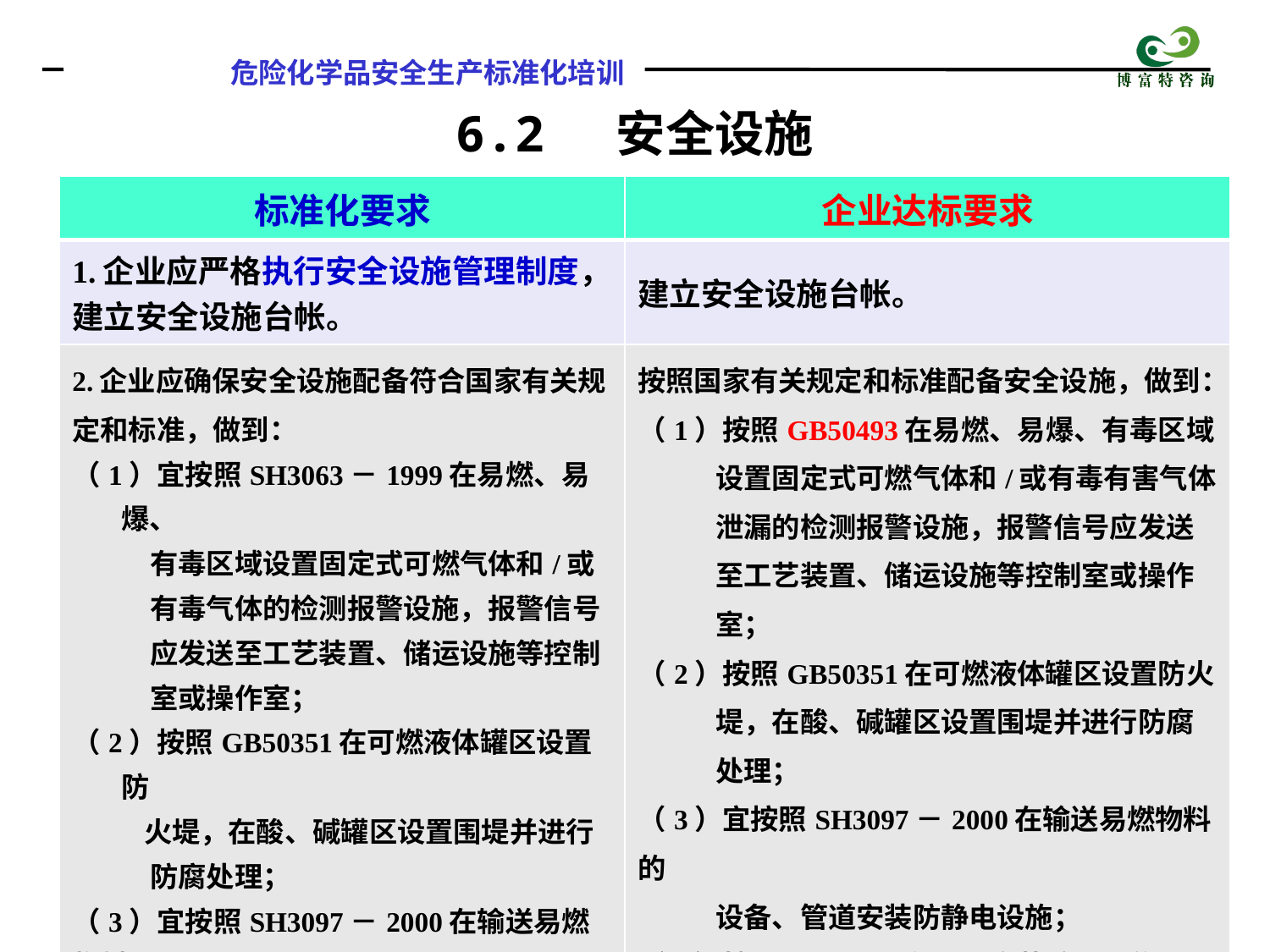

6.2  安全设施
| 标准化要求 | 企业达标要求 |
| --- | --- |
| 1.企业应严格执行安全设施管理制度，建立安全设施台帐。 | 建立安全设施台帐。 |
| 2.企业应确保安全设施配备符合国家有关规定和标准，做到： （1）宜按照SH3063－1999在易燃、易爆、 有毒区域设置固定式可燃气体和/或 有毒气体的检测报警设施，报警信号 应发送至工艺装置、储运设施等控制 室或操作室； （2）按照GB50351在可燃液体罐区设置防 火堤，在酸、碱罐区设置围堤并进行 防腐处理； （3）宜按照SH3097－2000在输送易燃物料 的设备、管道安装防静电设施； （4）按照GB50057在厂区安装防雷设施； （5）按照GB50016、GB50140配置消防设 施与器材； | 按照国家有关规定和标准配备安全设施，做到： （1）按照GB50493在易燃、易爆、有毒区域 设置固定式可燃气体和/或有毒有害气体 泄漏的检测报警设施，报警信号应发送 至工艺装置、储运设施等控制室或操作 室； （2）按照GB50351在可燃液体罐区设置防火 堤，在酸、碱罐区设置围堤并进行防腐 处理； （3）宜按照SH3097－2000在输送易燃物料的 设备、管道安装防静电设施； （4）按照GB50057在厂区安装防雷设施； （5）按照GB50016、GB50140配置消防设施与 器材； |